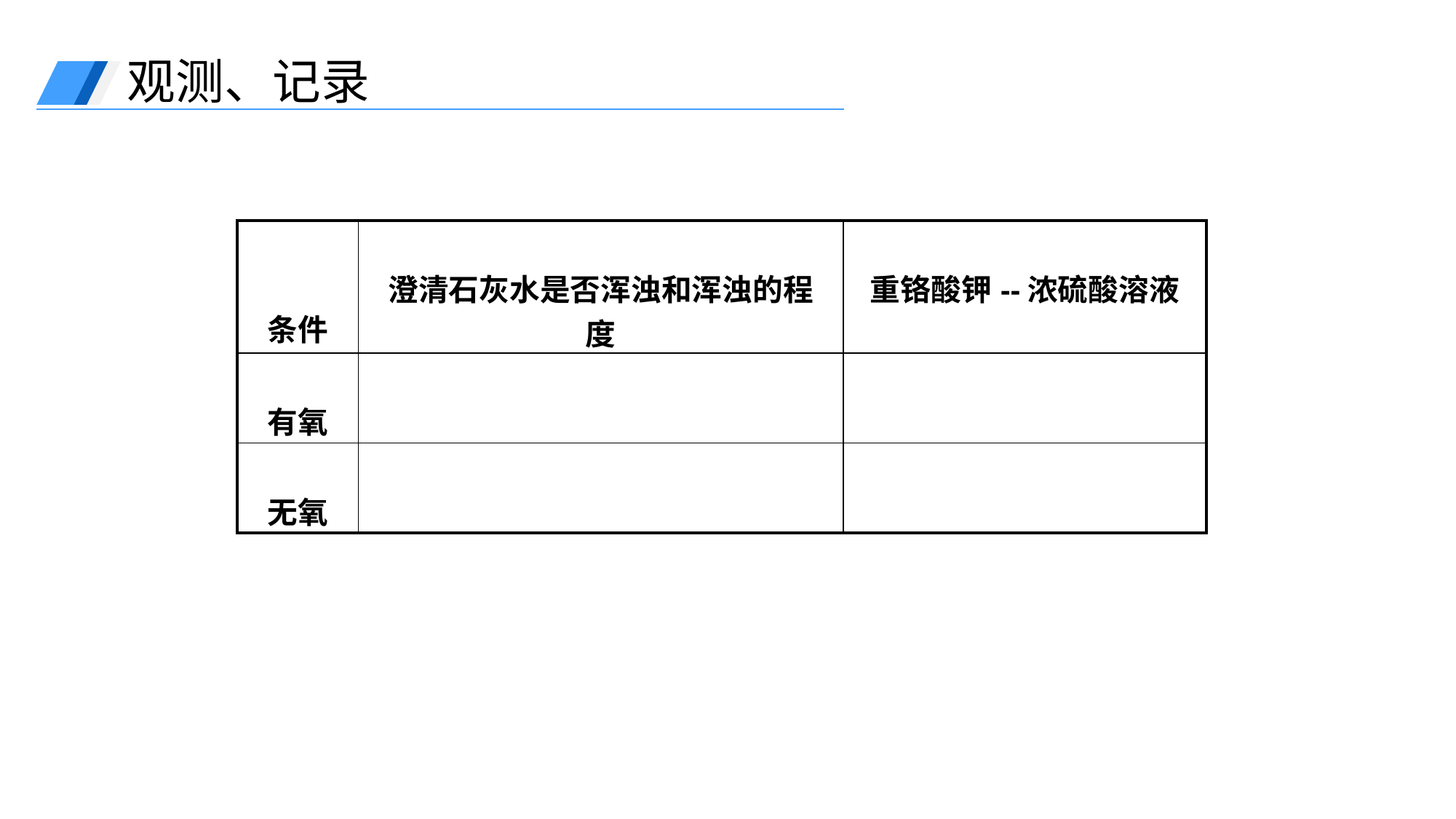

观测、记录
| 条件 | 澄清石灰水是否浑浊和浑浊的程度 | 重铬酸钾--浓硫酸溶液 |
| --- | --- | --- |
| 有氧 |  |  |
| 无氧 |  |  |